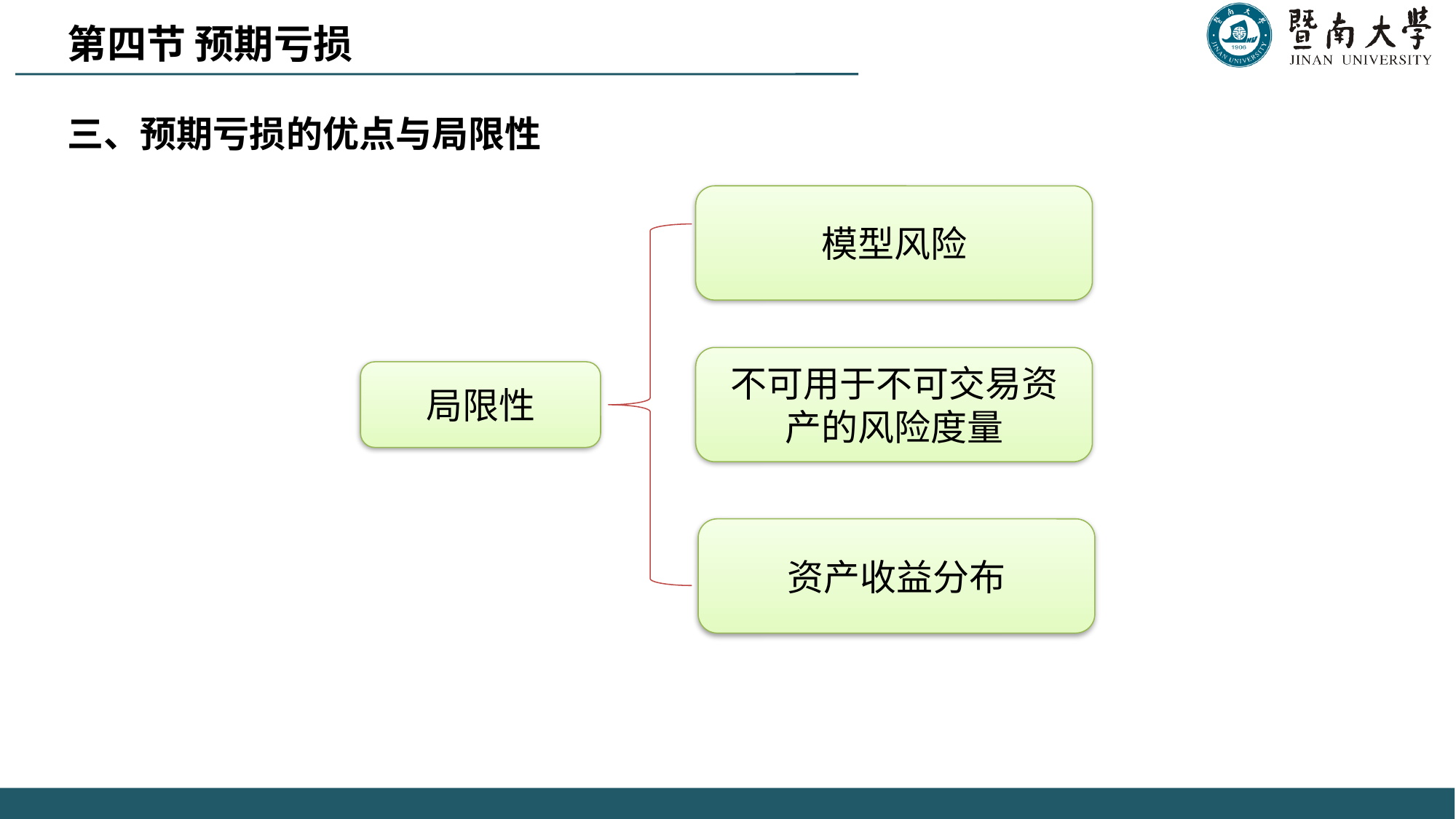

第四节 预期亏损
三、预期亏损的优点与局限性
模型风险

不可用于不可交易资产的风险度量
局限性
资产收益分布